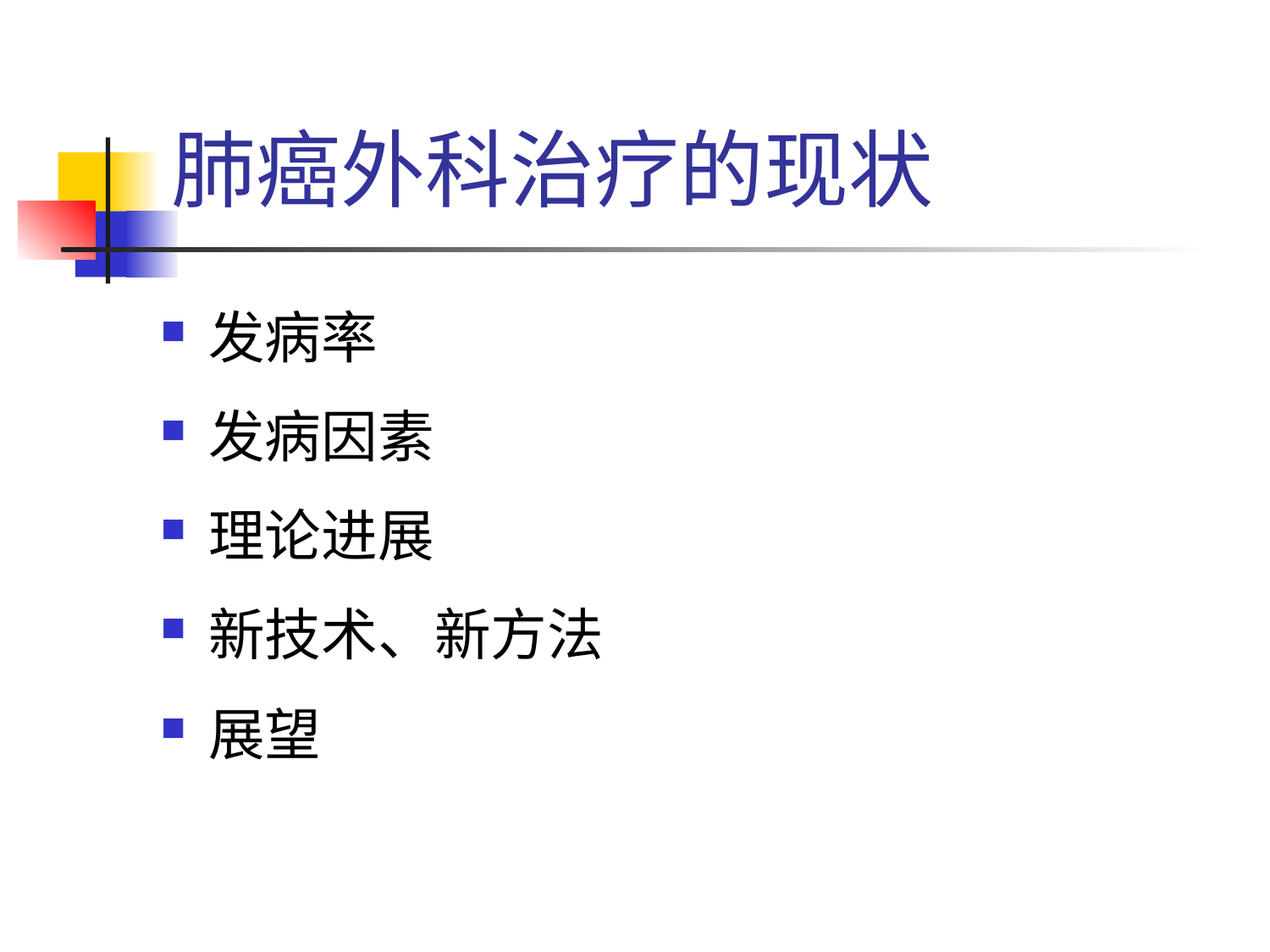

# 肺癌外科治疗的现状
发病率
发病因素
理论进展
新技术、新方法
展望